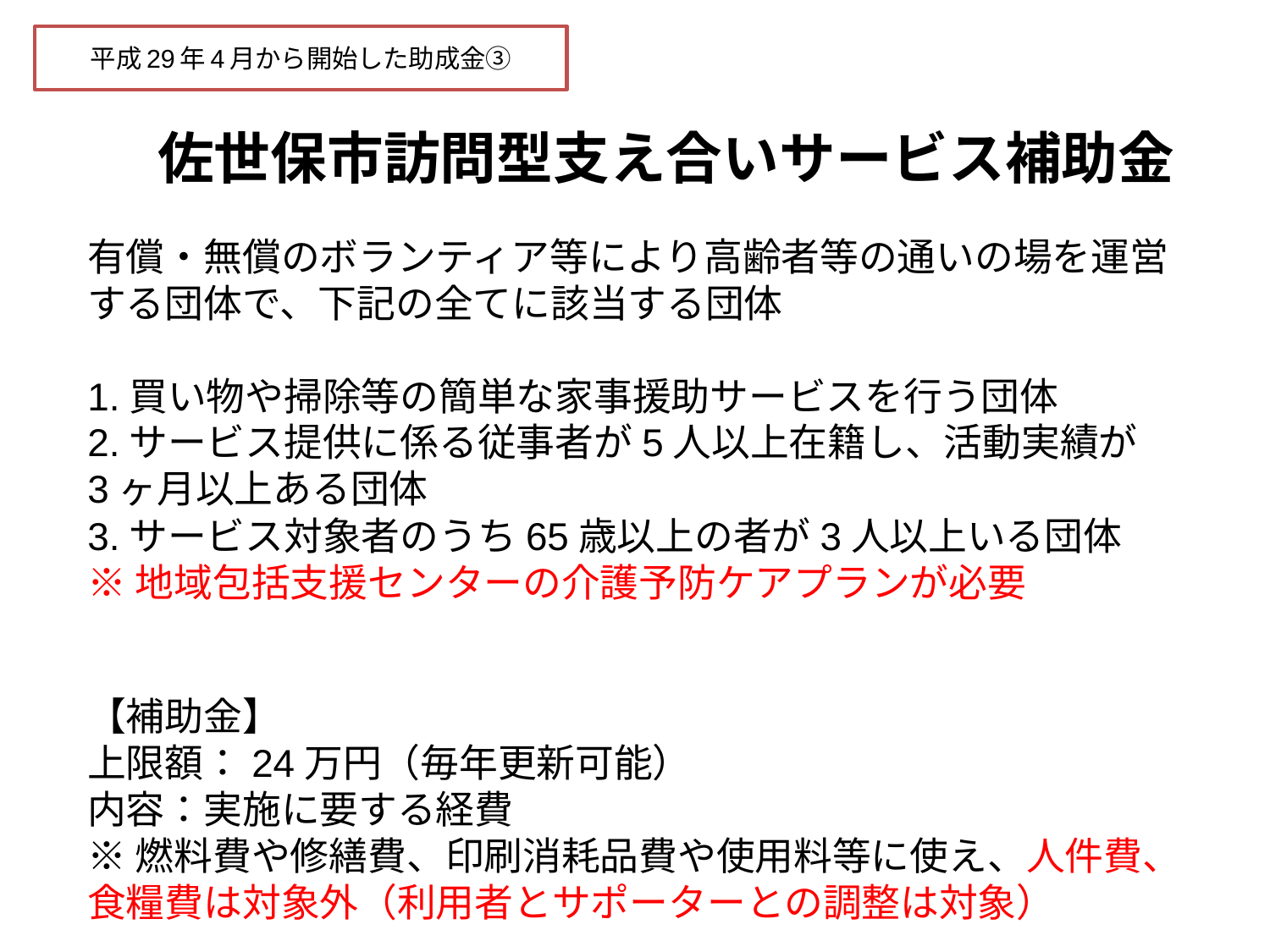

# 平成29年4月から開始した助成金③
佐世保市訪問型支え合いサービス補助金
有償・無償のボランティア等により高齢者等の通いの場を運営する団体で、下記の全てに該当する団体

1.買い物や掃除等の簡単な家事援助サービスを行う団体
2.サービス提供に係る従事者が5人以上在籍し、活動実績が3ヶ月以上ある団体
3.サービス対象者のうち65歳以上の者が3人以上いる団体
※地域包括支援センターの介護予防ケアプランが必要
【補助金】
上限額：24万円（毎年更新可能）
内容：実施に要する経費
※燃料費や修繕費、印刷消耗品費や使用料等に使え、人件費、食糧費は対象外（利用者とサポーターとの調整は対象）